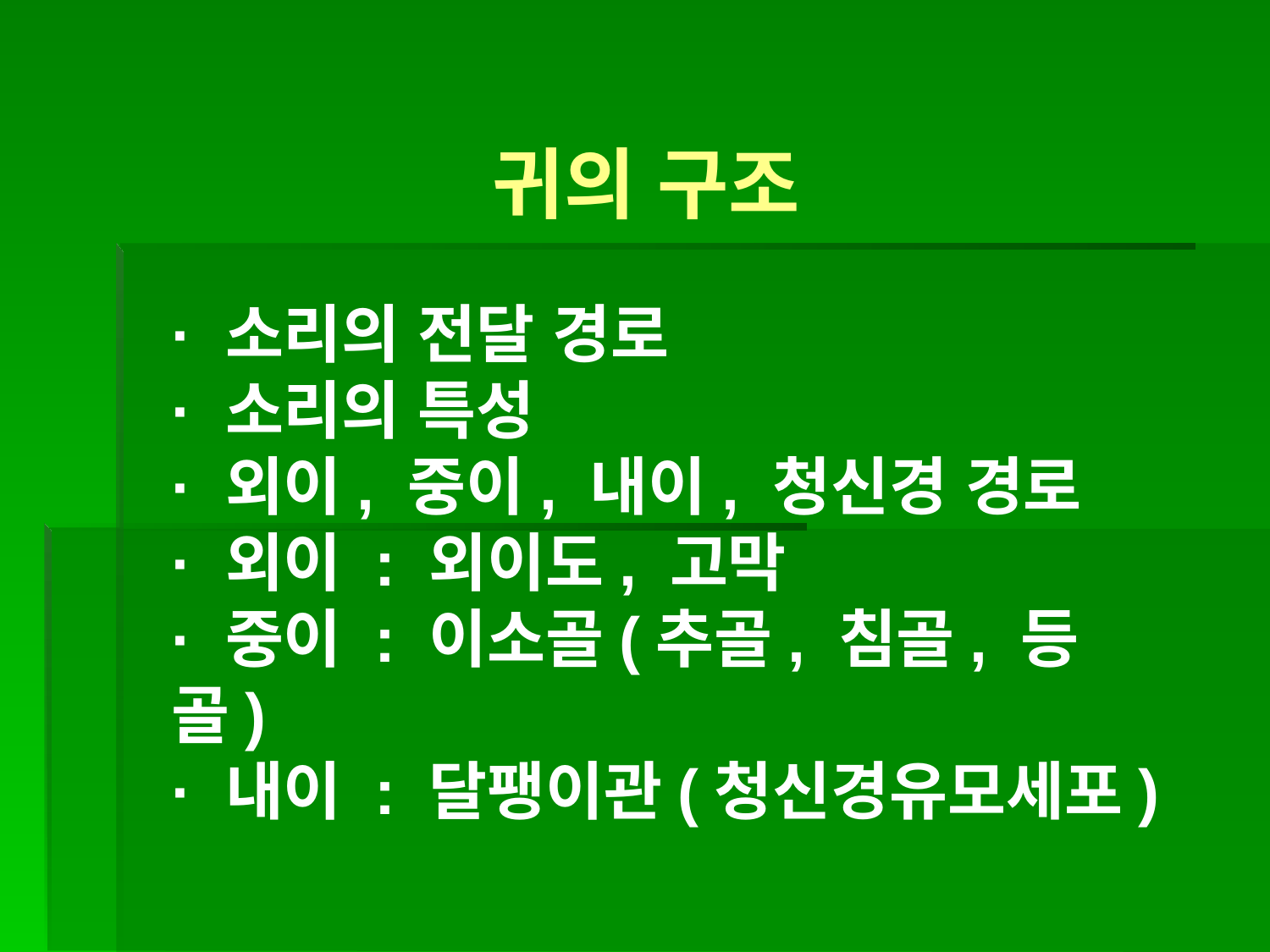

귀의 구조
· 소리의 전달 경로
· 소리의 특성
· 외이, 중이, 내이, 청신경 경로
· 외이 : 외이도, 고막
· 중이 : 이소골(추골, 침골, 등골)
· 내이 : 달팽이관(청신경유모세포)